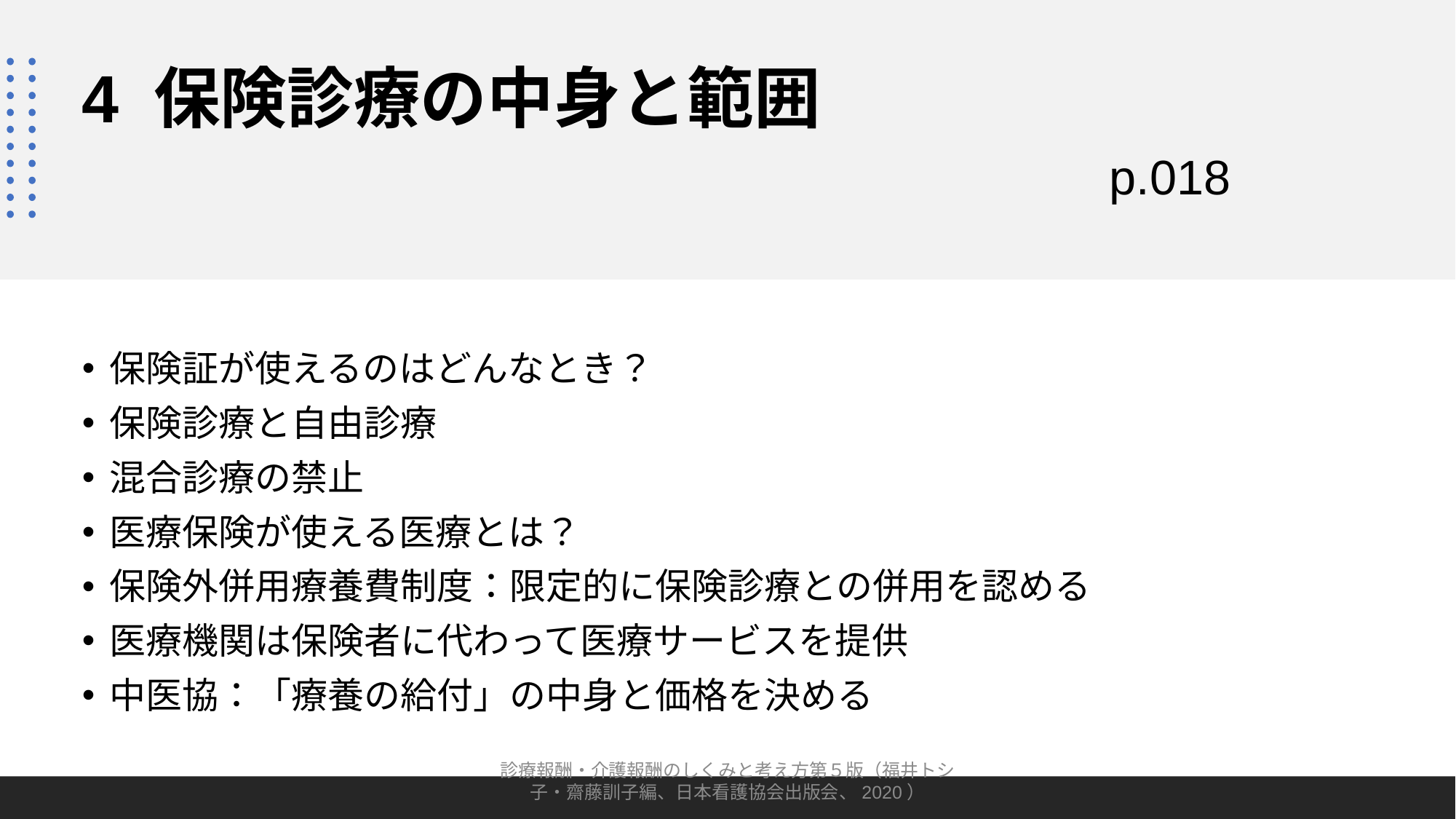

# 4 保険診療の中身と範囲 p.018

保険証が使えるのはどんなとき？
保険診療と自由診療
混合診療の禁止
医療保険が使える医療とは？
保険外併用療養費制度：限定的に保険診療との併用を認める
医療機関は保険者に代わって医療サービスを提供
中医協：「療養の給付」の中身と価格を決める
診療報酬・介護報酬のしくみと考え方第５版（福井トシ子・齋藤訓子編、日本看護協会出版会、2020）